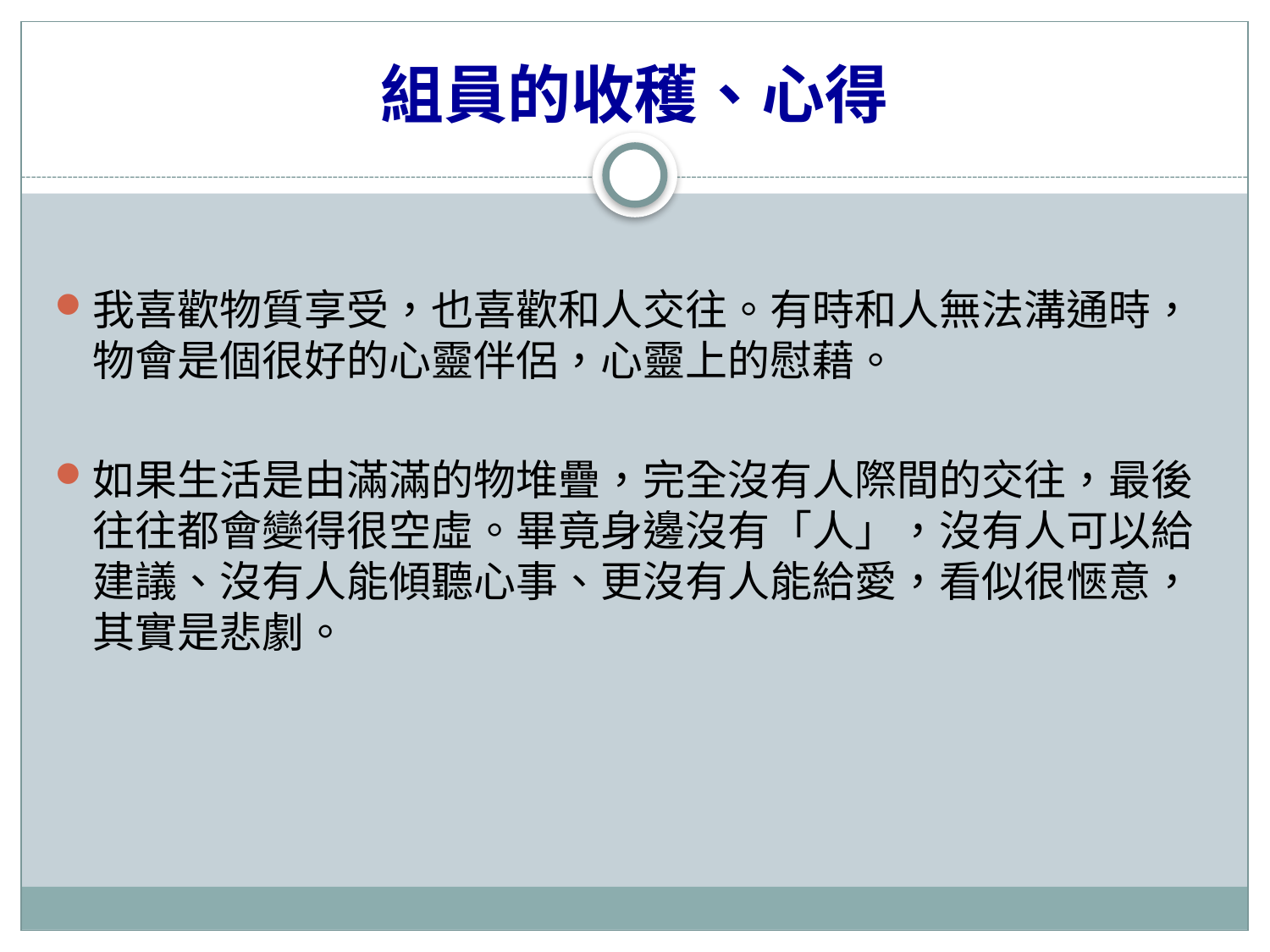

組員的收穫、心得

我喜歡物質享受，也喜歡和人交往。有時和人無法溝通時，物會是個很好的心靈伴侶，心靈上的慰藉。

如果生活是由滿滿的物堆疊，完全沒有人際間的交往，最後往往都會變得很空虛。畢竟身邊沒有「人」，沒有人可以給建議、沒有人能傾聽心事、更沒有人能給愛，看似很愜意，其實是悲劇。